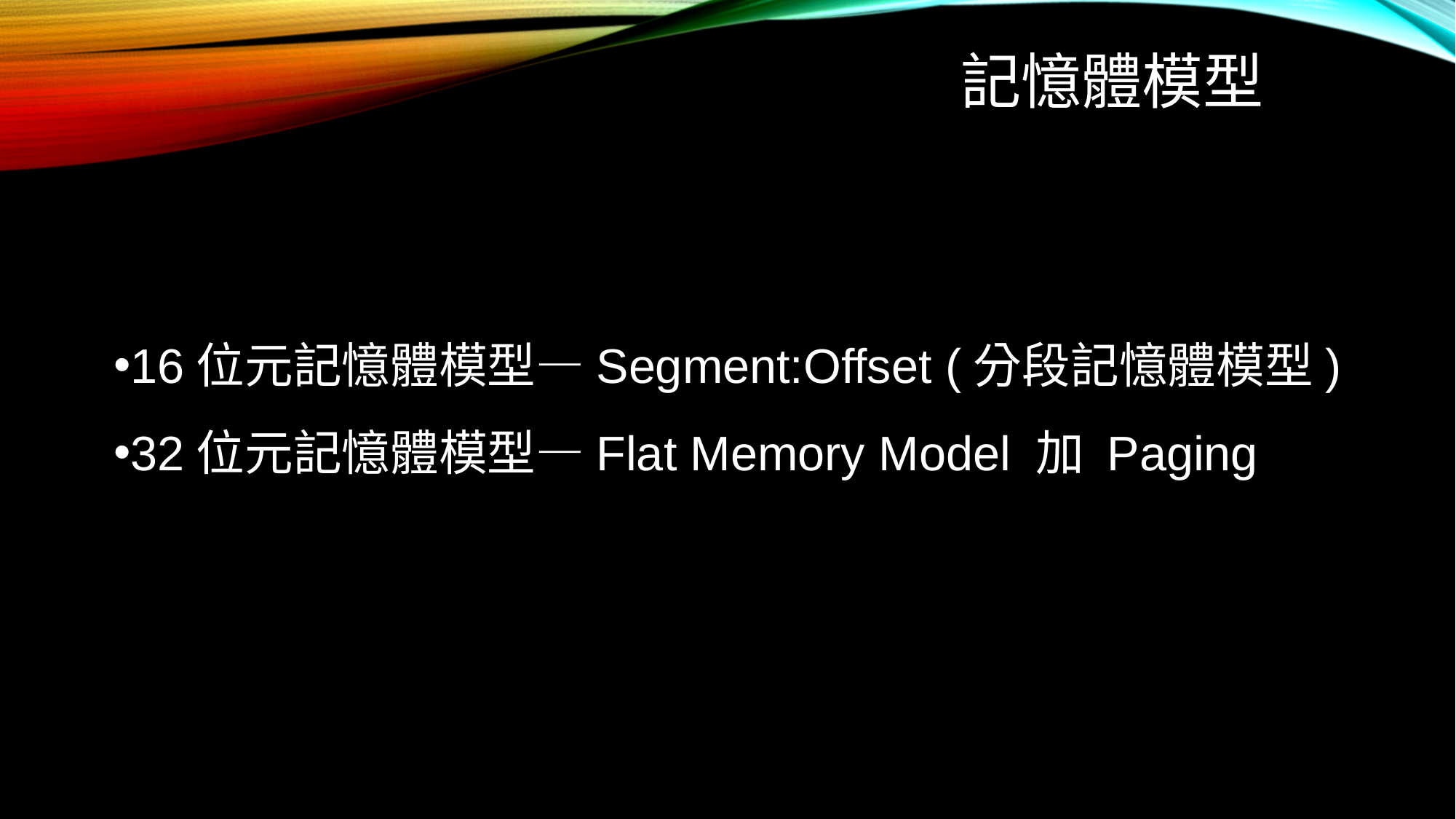

# 記憶體模型
16位元記憶體模型—Segment:Offset (分段記憶體模型)
32位元記憶體模型—Flat Memory Model 加 Paging